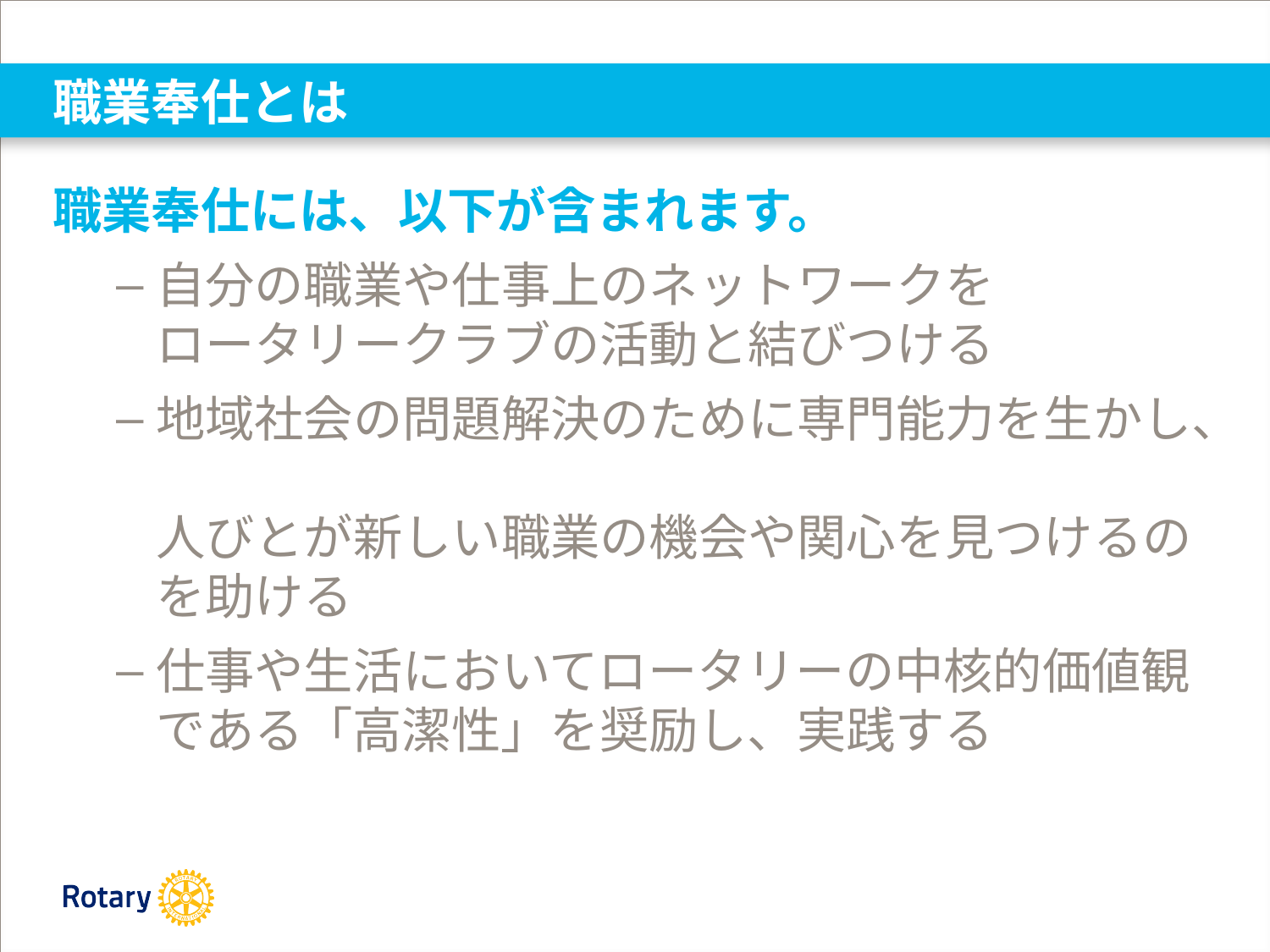

# 職業奉仕とは
職業奉仕には、以下が含まれます。
自分の職業や仕事上のネットワークを
ロータリークラブの活動と結びつける
地域社会の問題解決のために専門能力を生かし、
人びとが新しい職業の機会や関心を見つけるのを助ける
仕事や生活においてロータリーの中核的価値観
である「高潔性」を奨励し、実践する